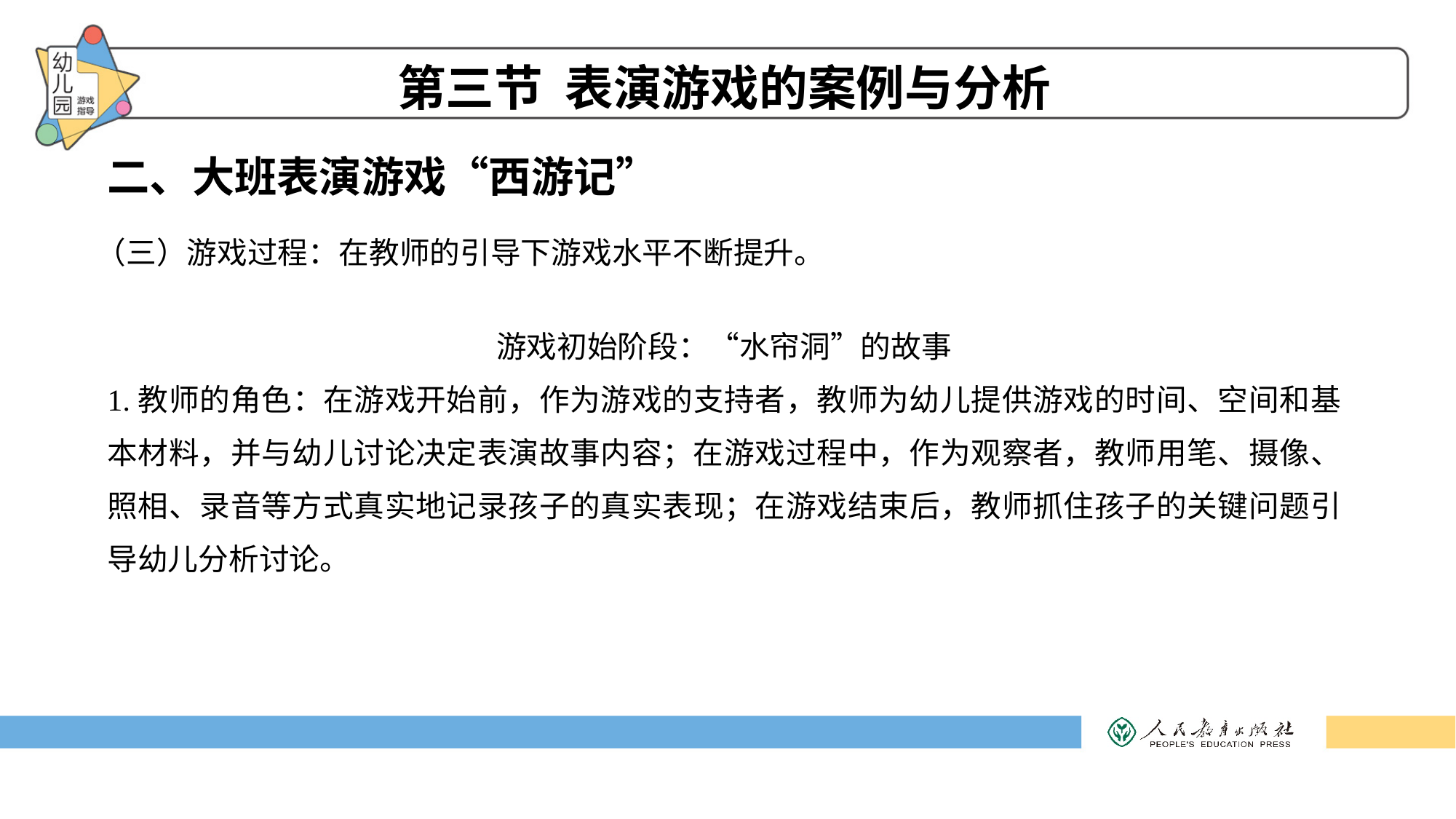

第三节  表演游戏的案例与分析
二、大班表演游戏“西游记”
（三）游戏过程：在教师的引导下游戏水平不断提升。
游戏初始阶段：“水帘洞”的故事
1.教师的角色：在游戏开始前，作为游戏的支持者，教师为幼儿提供游戏的时间、空间和基本材料，并与幼儿讨论决定表演故事内容；在游戏过程中，作为观察者，教师用笔、摄像、照相、录音等方式真实地记录孩子的真实表现；在游戏结束后，教师抓住孩子的关键问题引导幼儿分析讨论。